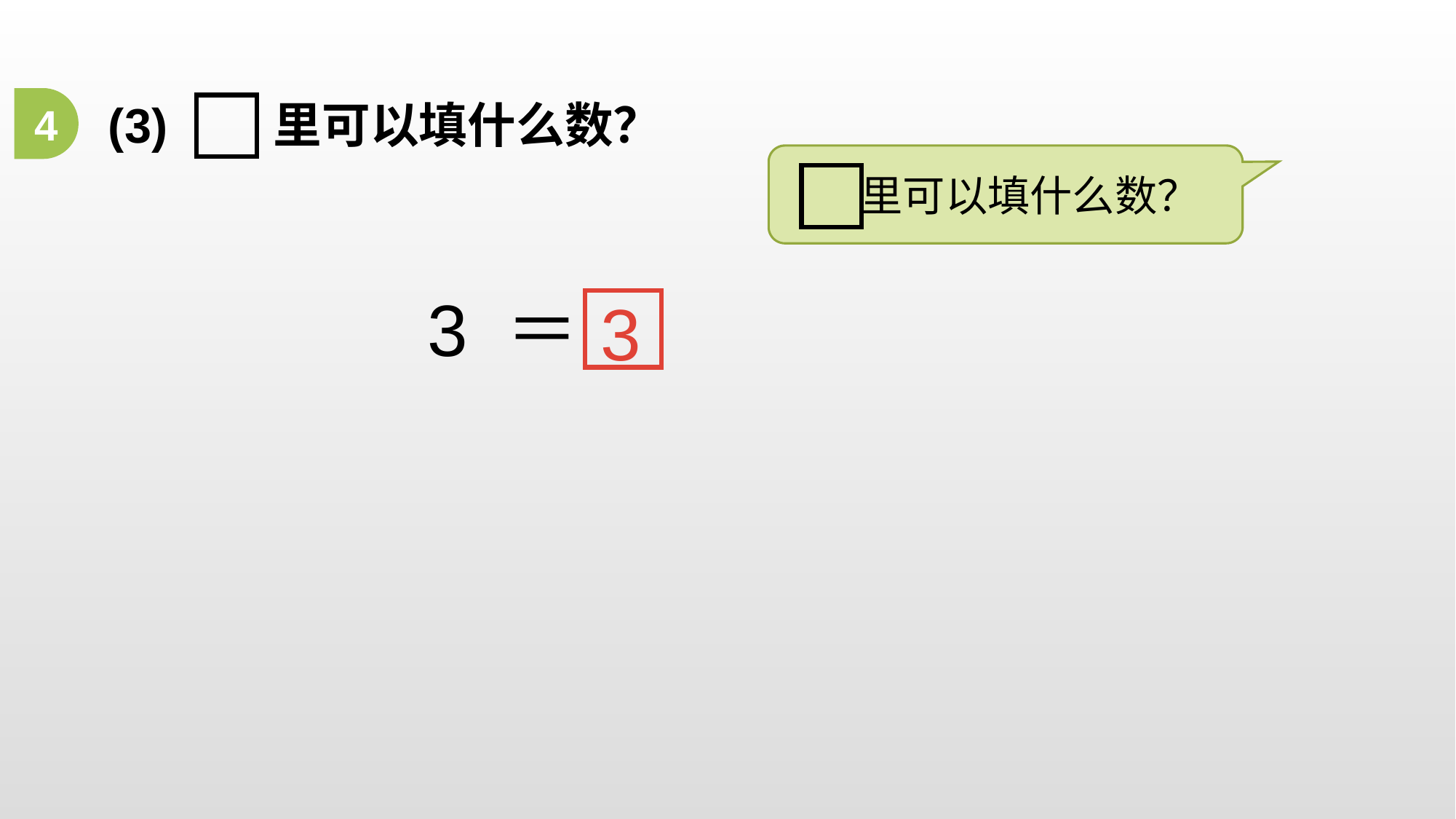

4
(3)       里可以填什么数？

       里可以填什么数？

3 ＝
3